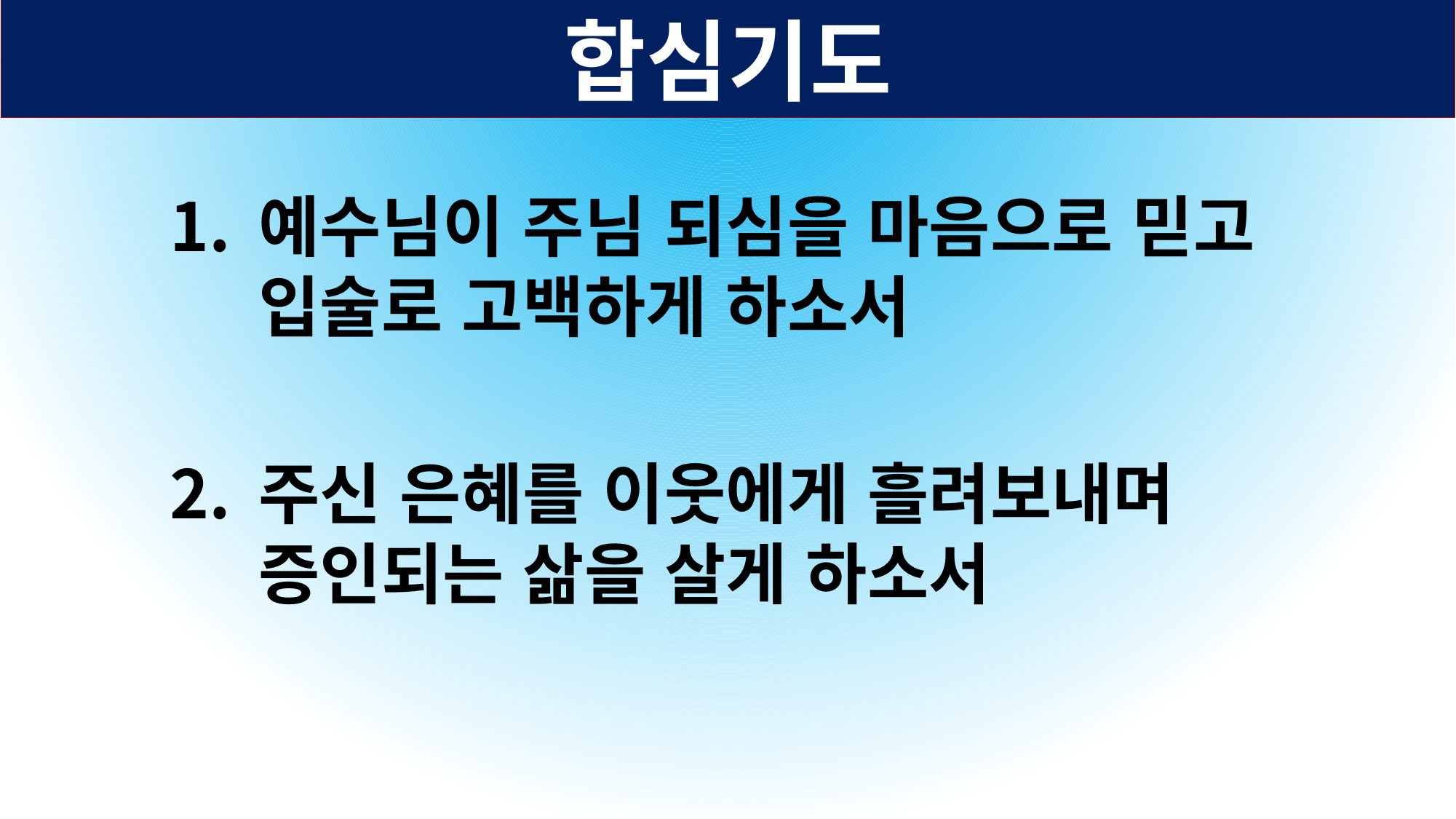

합심기도
예수님이 주님 되심을 마음으로 믿고 입술로 고백하게 하소서

주신 은혜를 이웃에게 흘려보내며 증인되는 삶을 살게 하소서